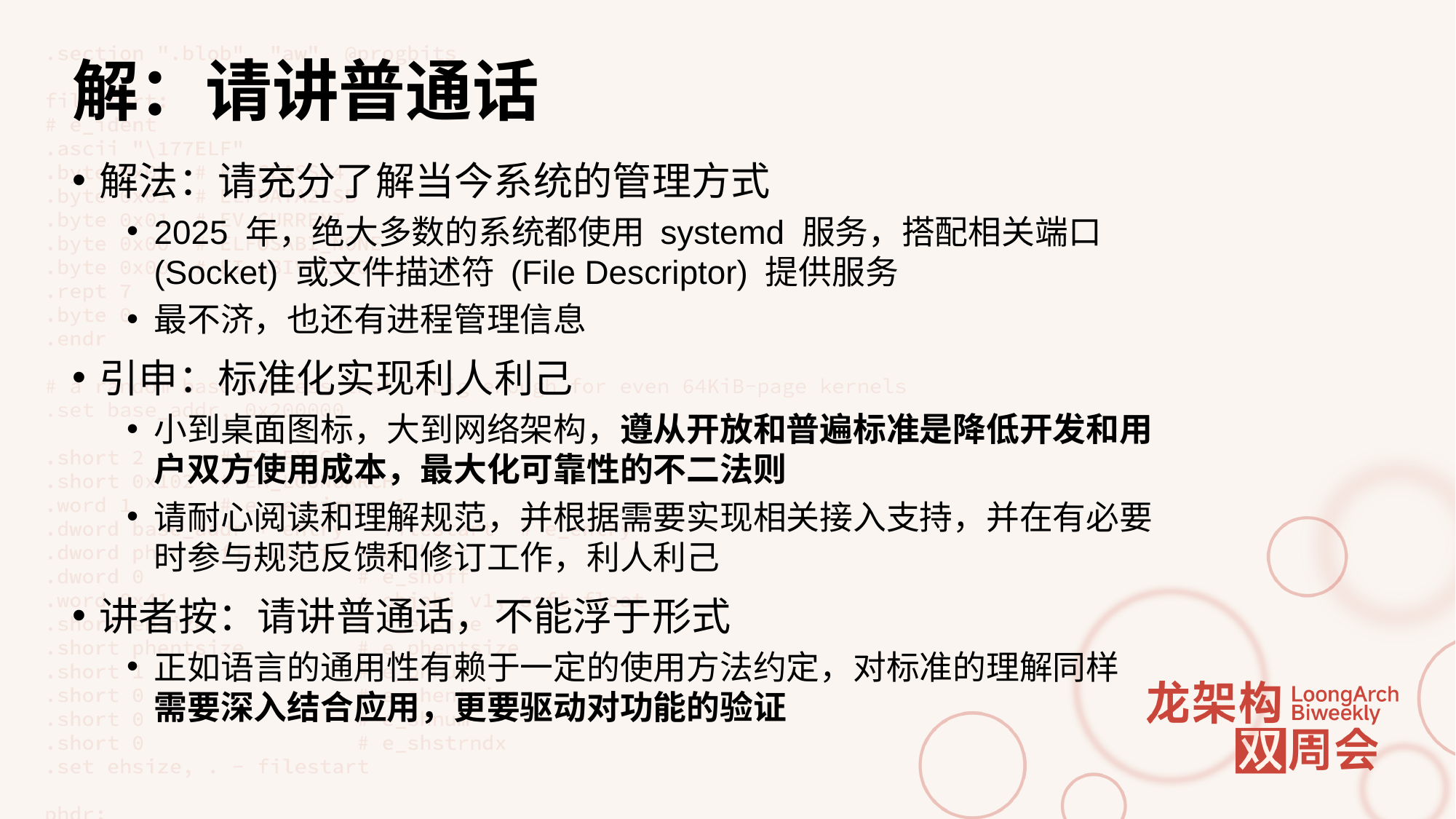

# 解：请讲普通话
解法：请充分了解当今系统的管理方式
2025 年，绝大多数的系统都使用 systemd 服务，搭配相关端口 (Socket) 或文件描述符 (File Descriptor) 提供服务
最不济，也还有进程管理信息
引申：标准化实现利人利己
小到桌面图标，大到网络架构，遵从开放和普遍标准是降低开发和用户双方使用成本，最大化可靠性的不二法则
请耐心阅读和理解规范，并根据需要实现相关接入支持，并在有必要时参与规范反馈和修订工作，利人利己
讲者按：请讲普通话，不能浮于形式
正如语言的通用性有赖于一定的使用方法约定，对标准的理解同样
需要深入结合应用，更要驱动对功能的验证